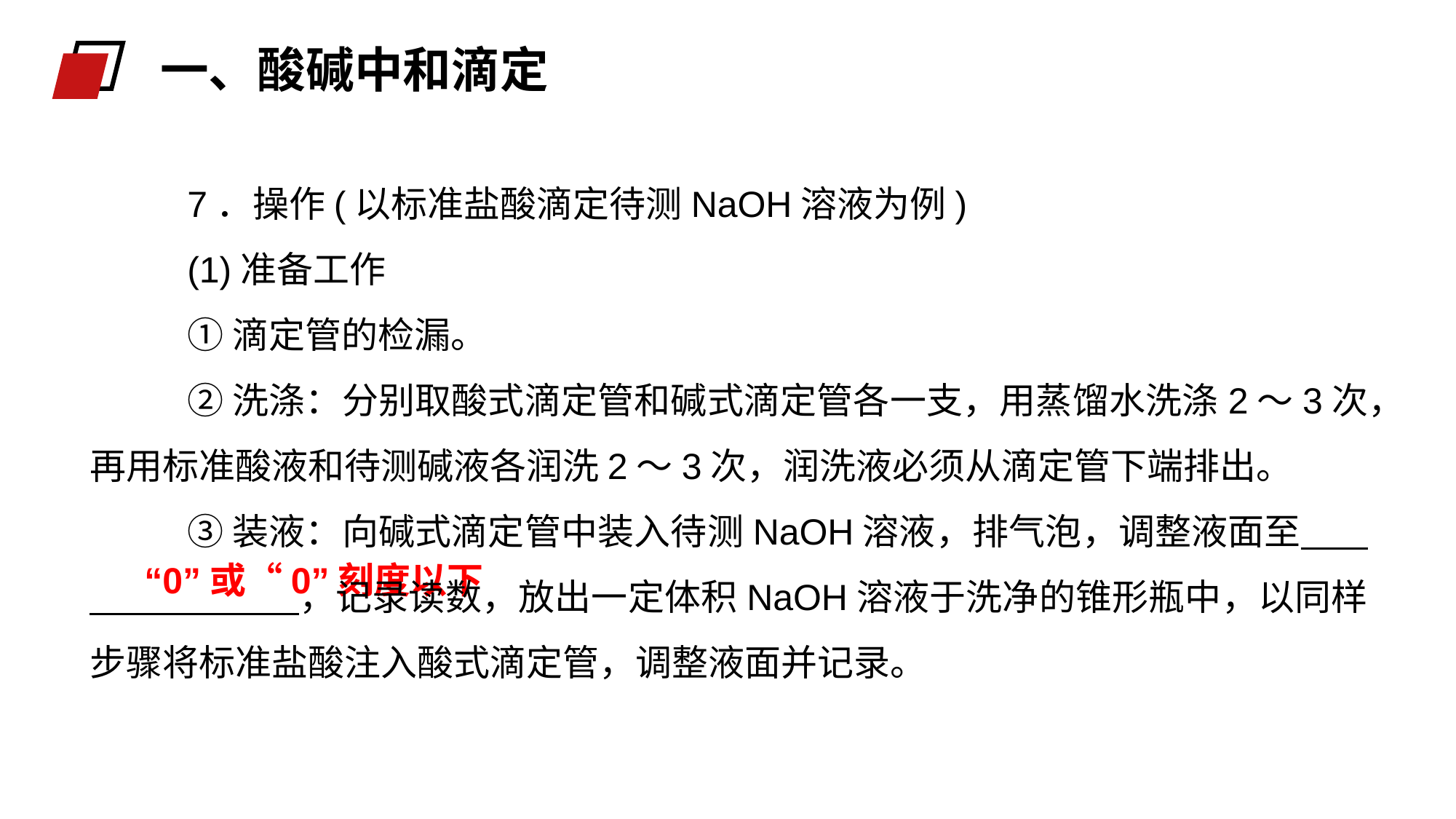

一、酸碱中和滴定
7．操作(以标准盐酸滴定待测NaOH溶液为例)
(1)准备工作
①滴定管的检漏。
②洗涤：分别取酸式滴定管和碱式滴定管各一支，用蒸馏水洗涤2～3次，再用标准酸液和待测碱液各润洗2～3次，润洗液必须从滴定管下端排出。
③装液：向碱式滴定管中装入待测NaOH溶液，排气泡，调整液面至                                  ，记录读数，放出一定体积NaOH溶液于洗净的锥形瓶中，以同样步骤将标准盐酸注入酸式滴定管，调整液面并记录。
“0”或“0”刻度以下